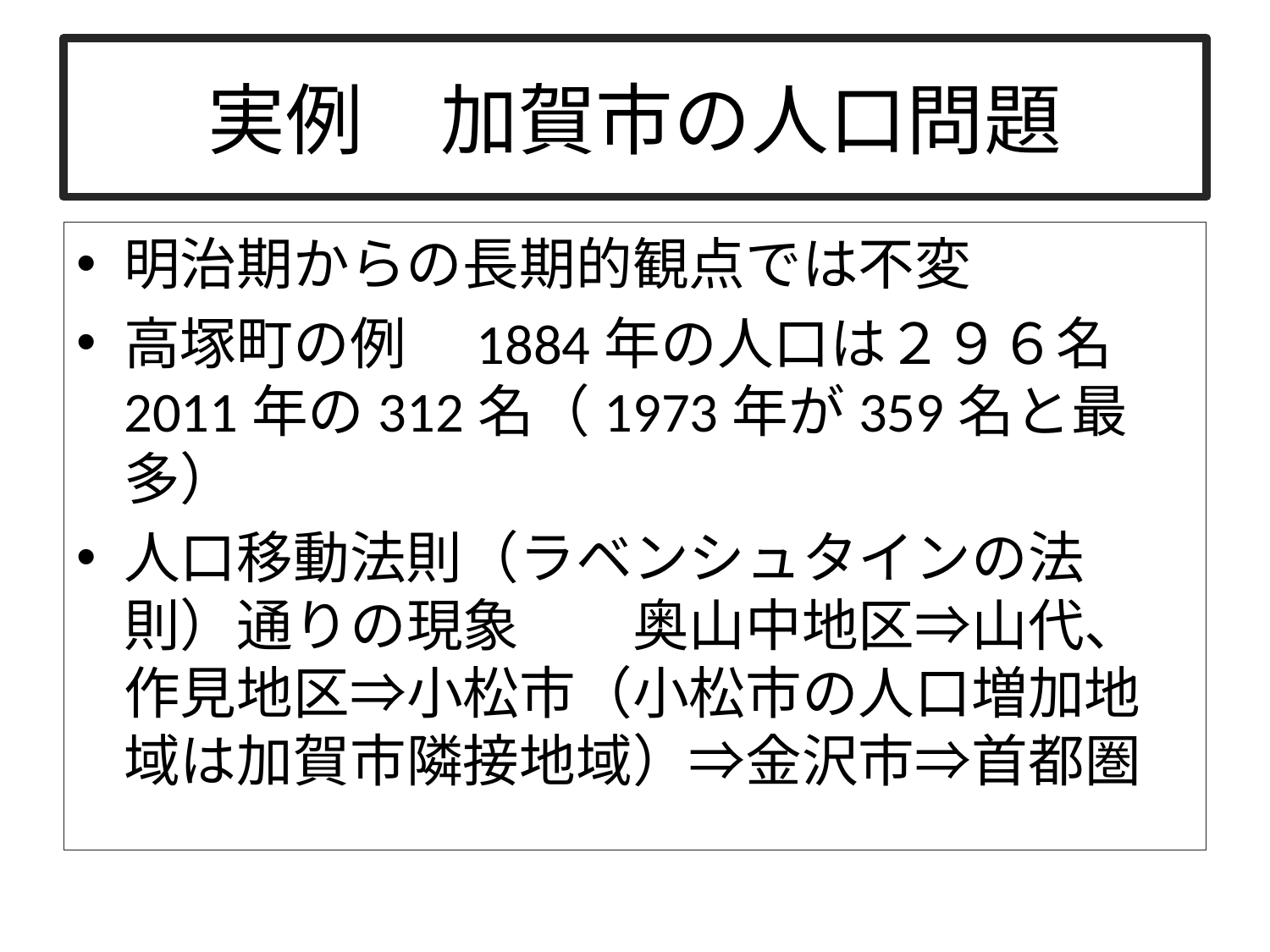

# 実例　加賀市の人口問題
明治期からの長期的観点では不変
高塚町の例　1884年の人口は２９６名2011年の312名（1973年が359名と最多）
人口移動法則（ラベンシュタインの法則）通りの現象　　奥山中地区⇒山代、作見地区⇒小松市（小松市の人口増加地域は加賀市隣接地域）⇒金沢市⇒首都圏